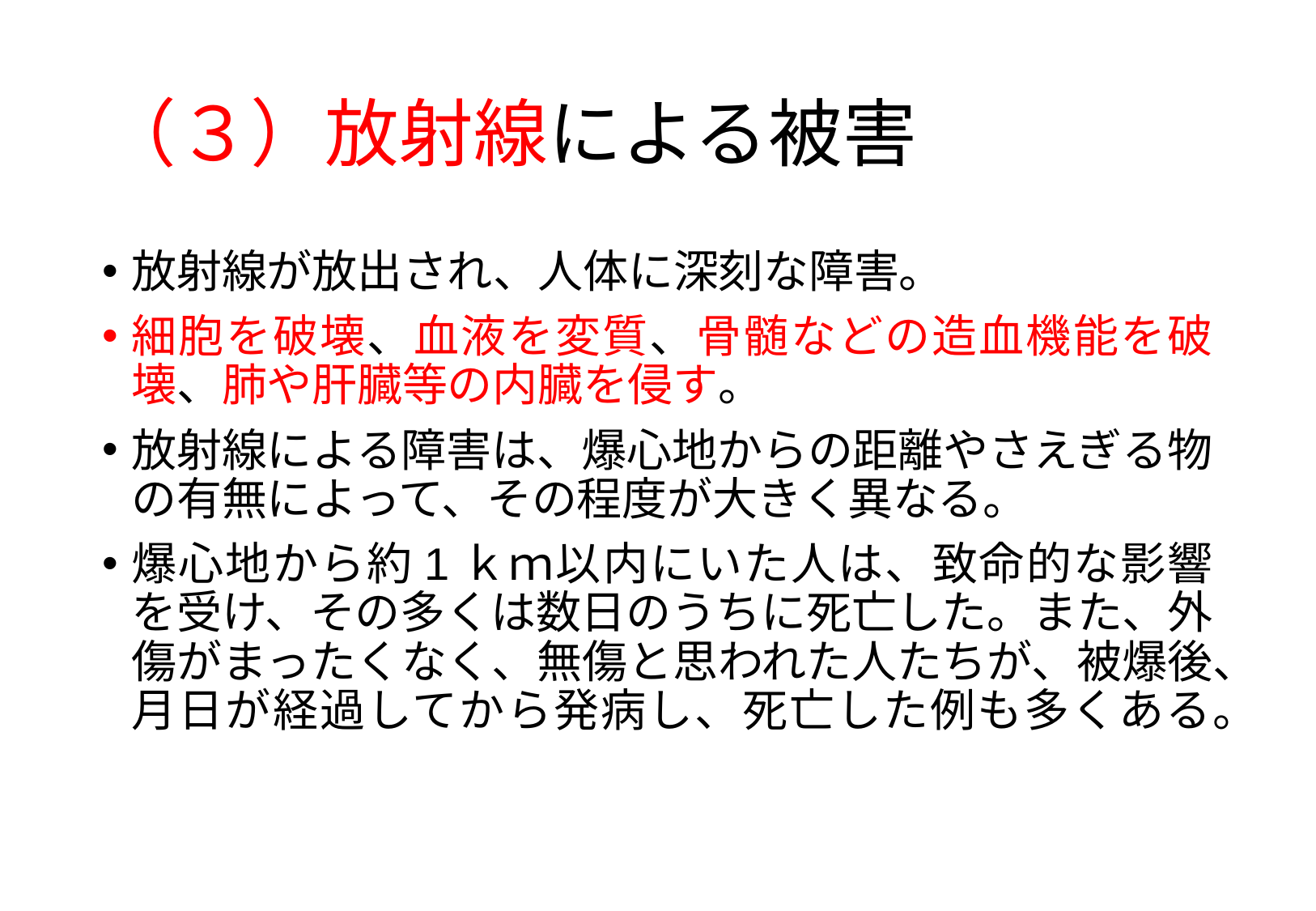

# （３）放射線による被害
放射線が放出され、人体に深刻な障害。
細胞を破壊、血液を変質、骨髄などの造血機能を破壊、肺や肝臓等の内臓を侵す。
放射線による障害は、爆心地からの距離やさえぎる物の有無によって、その程度が大きく異なる。
爆心地から約1ｋｍ以内にいた人は、致命的な影響を受け、その多くは数日のうちに死亡した。また、外傷がまったくなく、無傷と思われた人たちが、被爆後、月日が経過してから発病し、死亡した例も多くある。